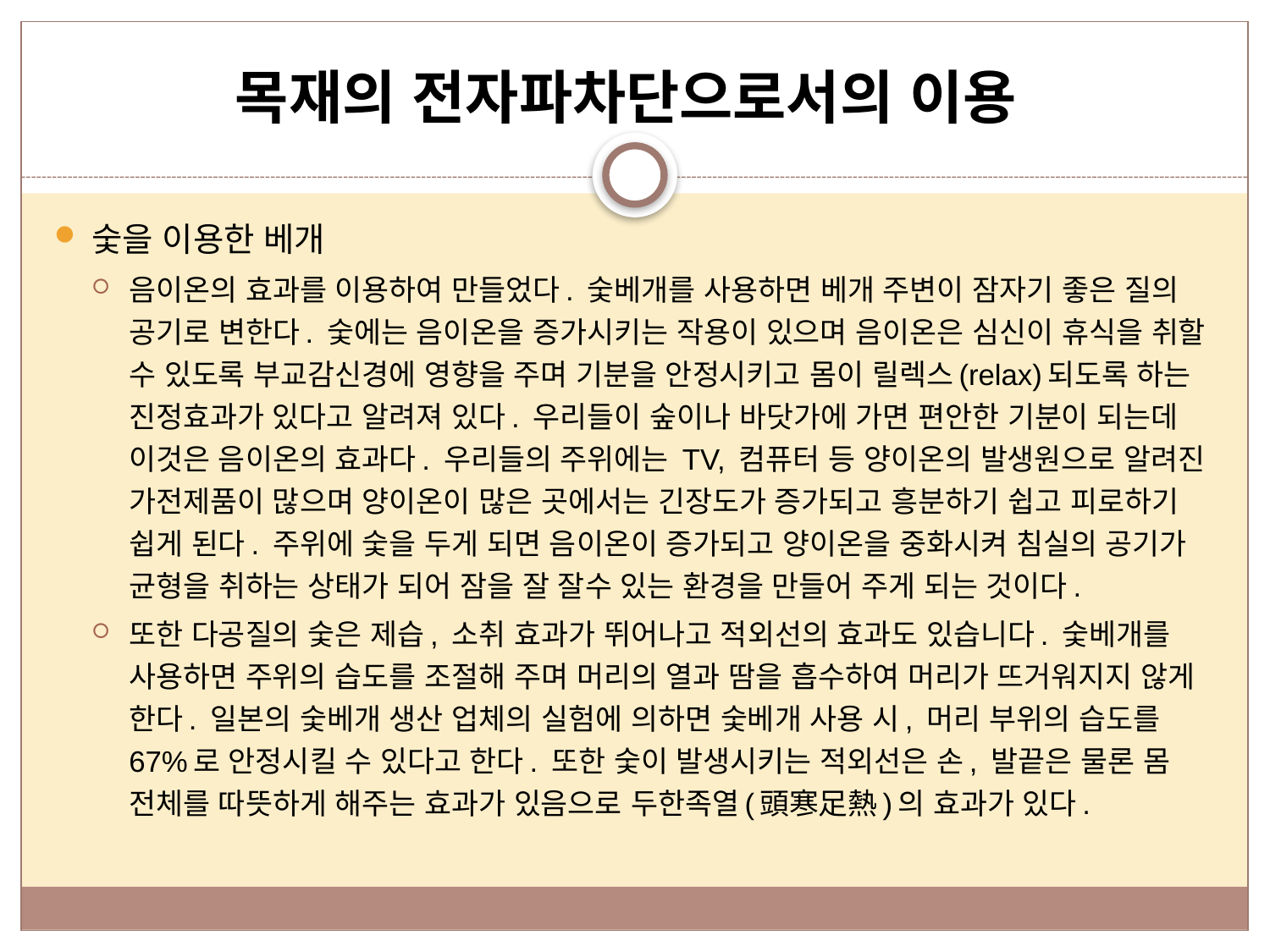

# 목재의 전자파차단으로서의 이용
숯을 이용한 베개
음이온의 효과를 이용하여 만들었다. 숯베개를 사용하면 베개 주변이 잠자기 좋은 질의 공기로 변한다. 숯에는 음이온을 증가시키는 작용이 있으며 음이온은 심신이 휴식을 취할 수 있도록 부교감신경에 영향을 주며 기분을 안정시키고 몸이 릴렉스(relax)되도록 하는 진정효과가 있다고 알려져 있다. 우리들이 숲이나 바닷가에 가면 편안한 기분이 되는데 이것은 음이온의 효과다. 우리들의 주위에는 TV, 컴퓨터 등 양이온의 발생원으로 알려진 가전제품이 많으며 양이온이 많은 곳에서는 긴장도가 증가되고 흥분하기 쉽고 피로하기 쉽게 된다. 주위에 숯을 두게 되면 음이온이 증가되고 양이온을 중화시켜 침실의 공기가 균형을 취하는 상태가 되어 잠을 잘 잘수 있는 환경을 만들어 주게 되는 것이다.
또한 다공질의 숯은 제습, 소취 효과가 뛰어나고 적외선의 효과도 있습니다. 숯베개를 사용하면 주위의 습도를 조절해 주며 머리의 열과 땀을 흡수하여 머리가 뜨거워지지 않게 한다. 일본의 숯베개 생산 업체의 실험에 의하면 숯베개 사용 시, 머리 부위의 습도를 67%로 안정시킬 수 있다고 한다. 또한 숯이 발생시키는 적외선은 손, 발끝은 물론 몸 전체를 따뜻하게 해주는 효과가 있음으로 두한족열(頭寒足熱)의 효과가 있다.